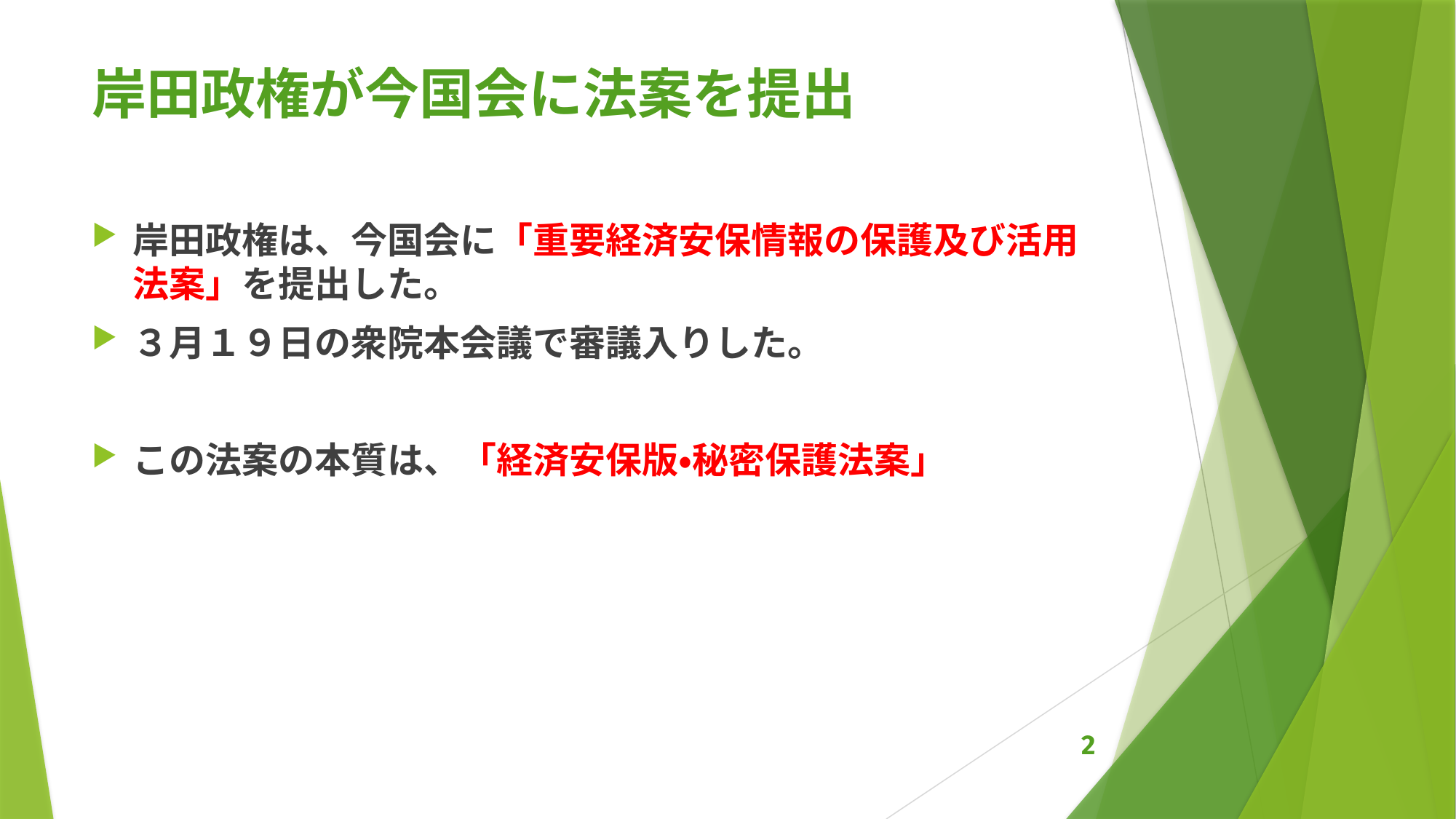

# 岸田政権が今国会に法案を提出
岸田政権は、今国会に「重要経済安保情報の保護及び活用法案」を提出した。
３月１９日の衆院本会議で審議入りした。

この法案の本質は、「経済安保版・秘密保護法案」

2